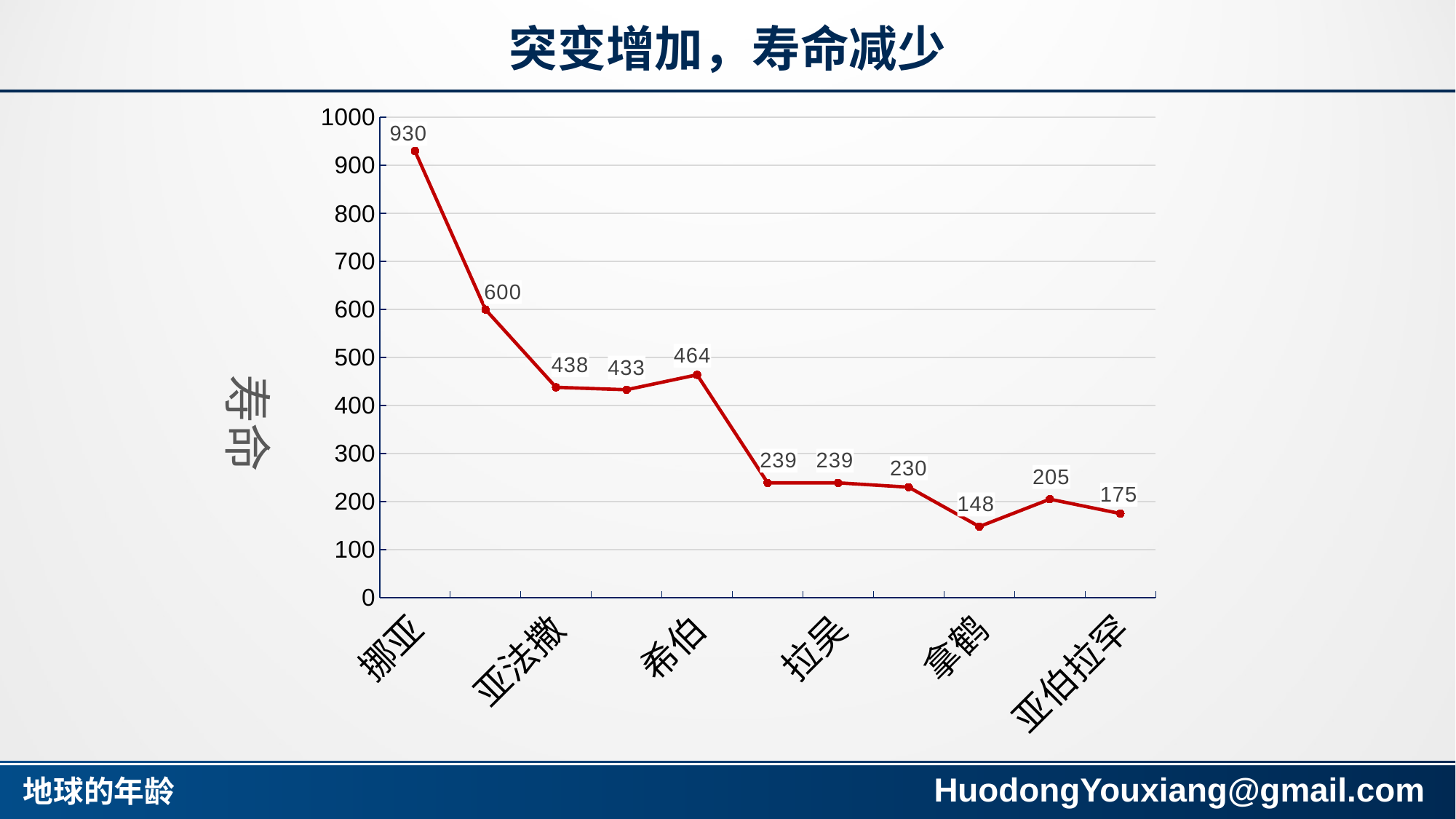

# 突变增加，寿命减少

### Chart

| Category | 系列 1 |
|---|---|
| 挪亚 | 930.0 |
| 闪 | 600.0 |
| 亚法撒 | 438.0 |
| 沙拉 | 433.0 |
| 希伯 | 464.0 |
| 法勒 | 239.0 |
| 拉吴 | 239.0 |
| 西鹿 | 230.0 |
| 拿鹤 | 148.0 |
| 他拉 | 205.0 |
| 亚伯拉罕 | 175.0 |